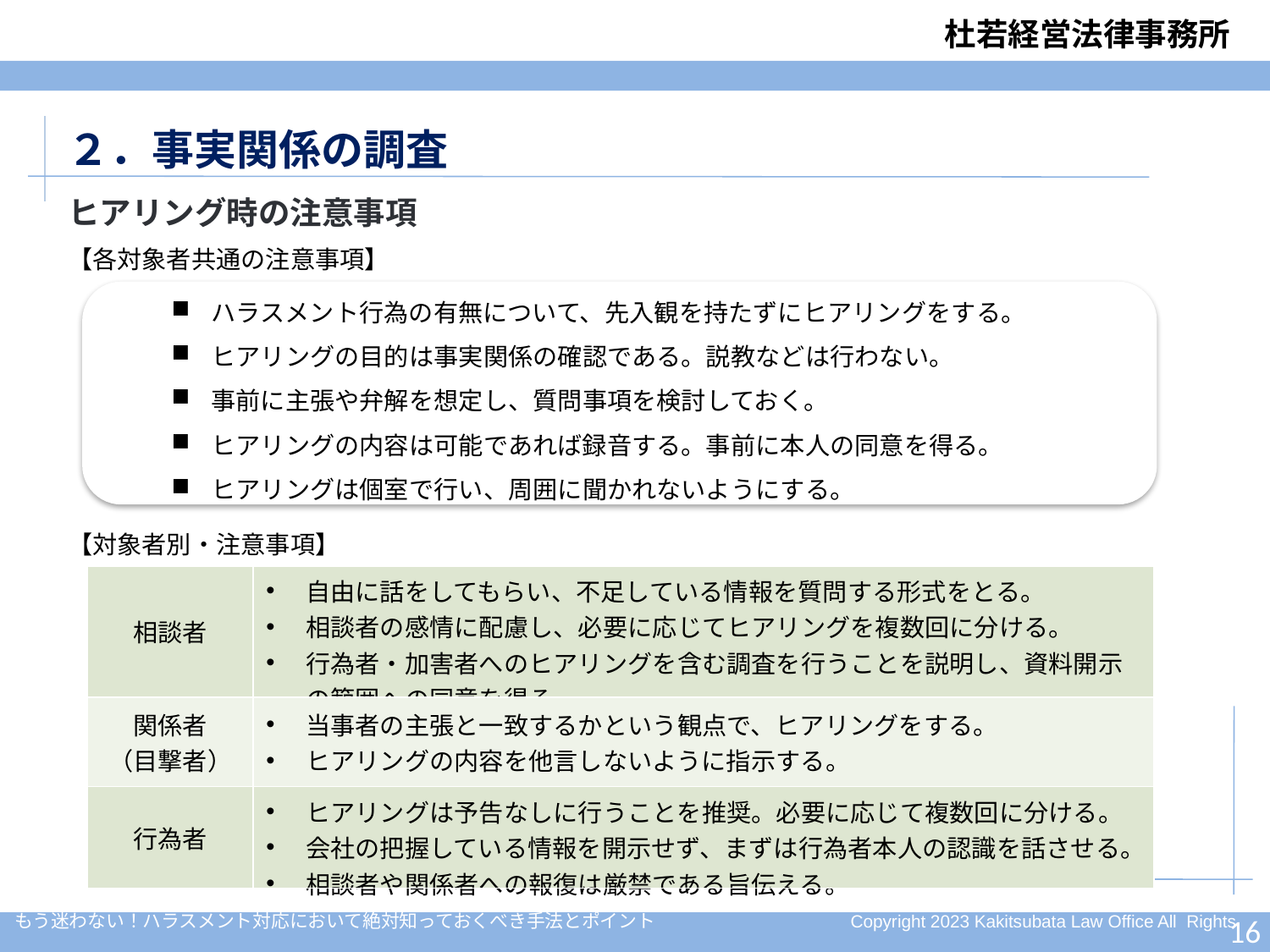

２．事実関係の調査
ヒアリング時の注意事項
【各対象者共通の注意事項】
ハラスメント行為の有無について、先入観を持たずにヒアリングをする。
ヒアリングの目的は事実関係の確認である。説教などは行わない。
事前に主張や弁解を想定し、質問事項を検討しておく。
ヒアリングの内容は可能であれば録音する。事前に本人の同意を得る。
ヒアリングは個室で行い、周囲に聞かれないようにする。
【対象者別・注意事項】
| 相談者 | 自由に話をしてもらい、不足している情報を質問する形式をとる。 相談者の感情に配慮し、必要に応じてヒアリングを複数回に分ける。 行為者・加害者へのヒアリングを含む調査を行うことを説明し、資料開示の範囲への同意を得る。 |
| --- | --- |
| 関係者 （目撃者） | 当事者の主張と一致するかという観点で、ヒアリングをする。 ヒアリングの内容を他言しないように指示する。 |
| 行為者 | ヒアリングは予告なしに行うことを推奨。必要に応じて複数回に分ける。 会社の把握している情報を開示せず、まずは行為者本人の認識を話させる。 相談者や関係者への報復は厳禁である旨伝える。 |
16